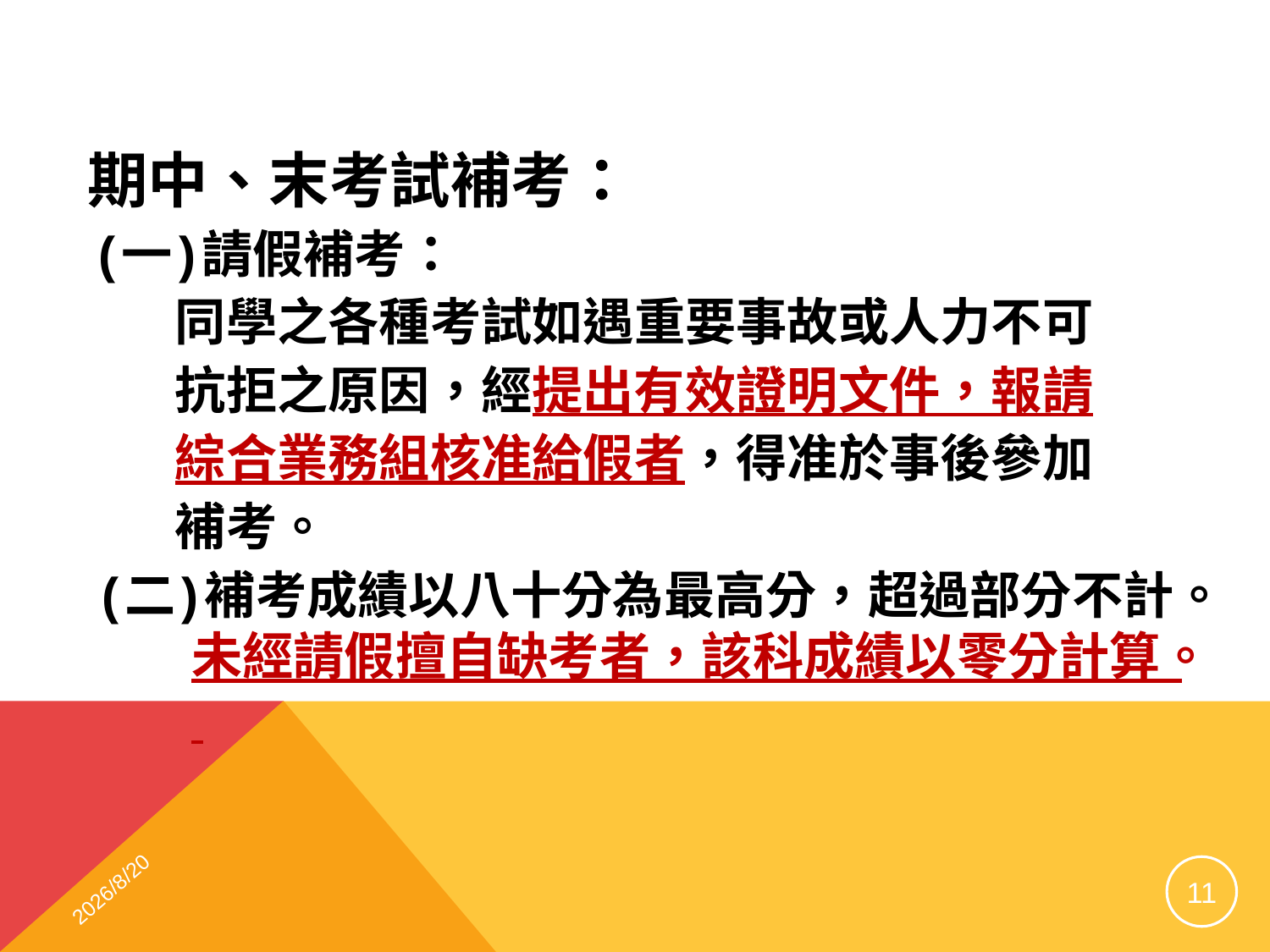

#
期中、末考試補考：
 (一)請假補考：
       同學之各種考試如遇重要事故或人力不可
       抗拒之原因，經提出有效證明文件，報請
       綜合業務組核准給假者，得准於事後參加
       補考。
 (二)補考成績以八十分為最高分，超過部分不計。未經請假擅自缺考者，該科成績以零分計算。
2026/8/20
11